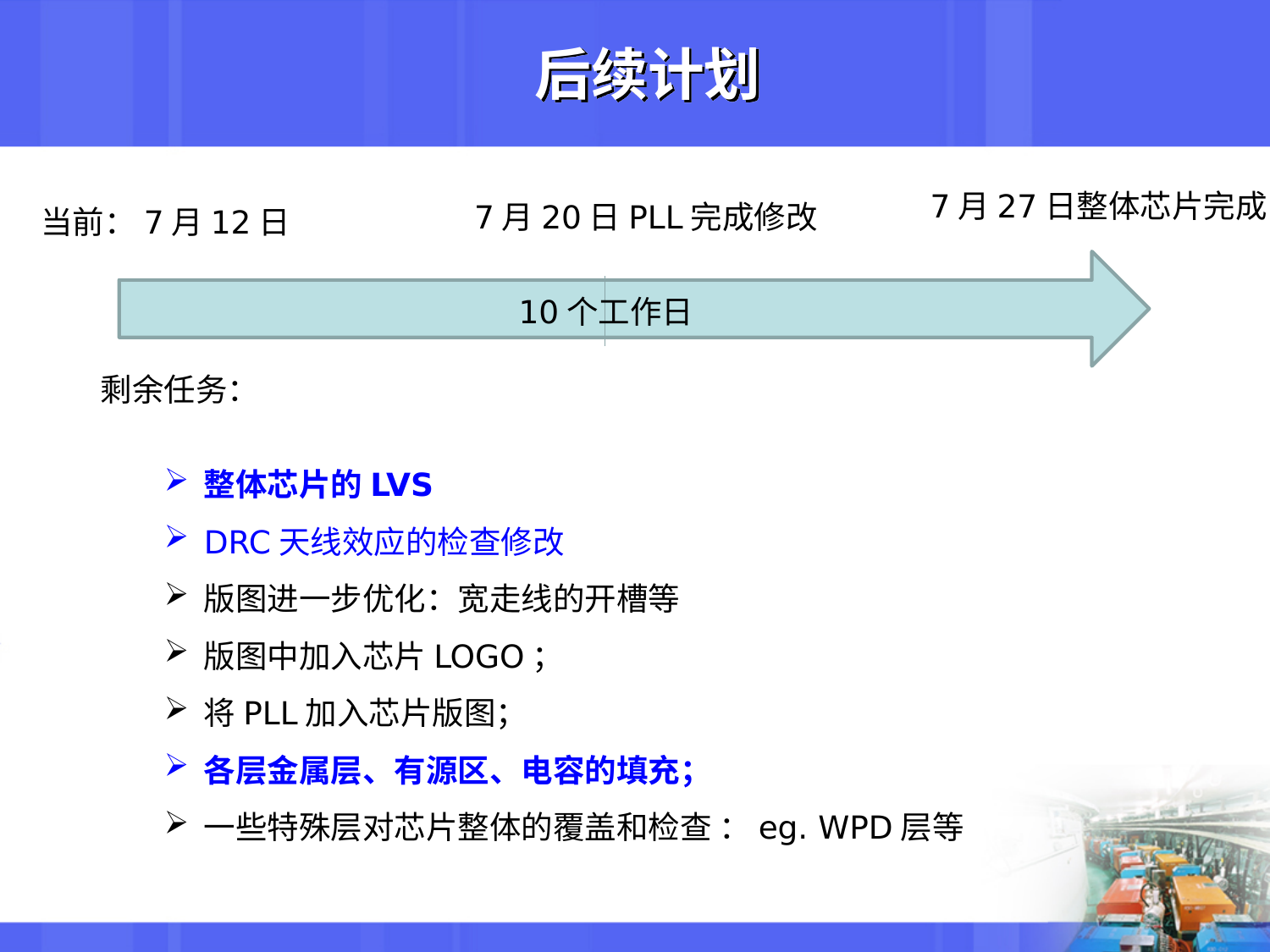

# 后续计划
7月27日整体芯片完成
7月20日PLL完成修改
当前：7月12日

10个工作日
剩余任务：

整体芯片的LVS
DRC天线效应的检查修改
版图进一步优化：宽走线的开槽等
版图中加入芯片LOGO；
将PLL加入芯片版图；
各层金属层、有源区、电容的填充；
一些特殊层对芯片整体的覆盖和检查 ：eg. WPD层等